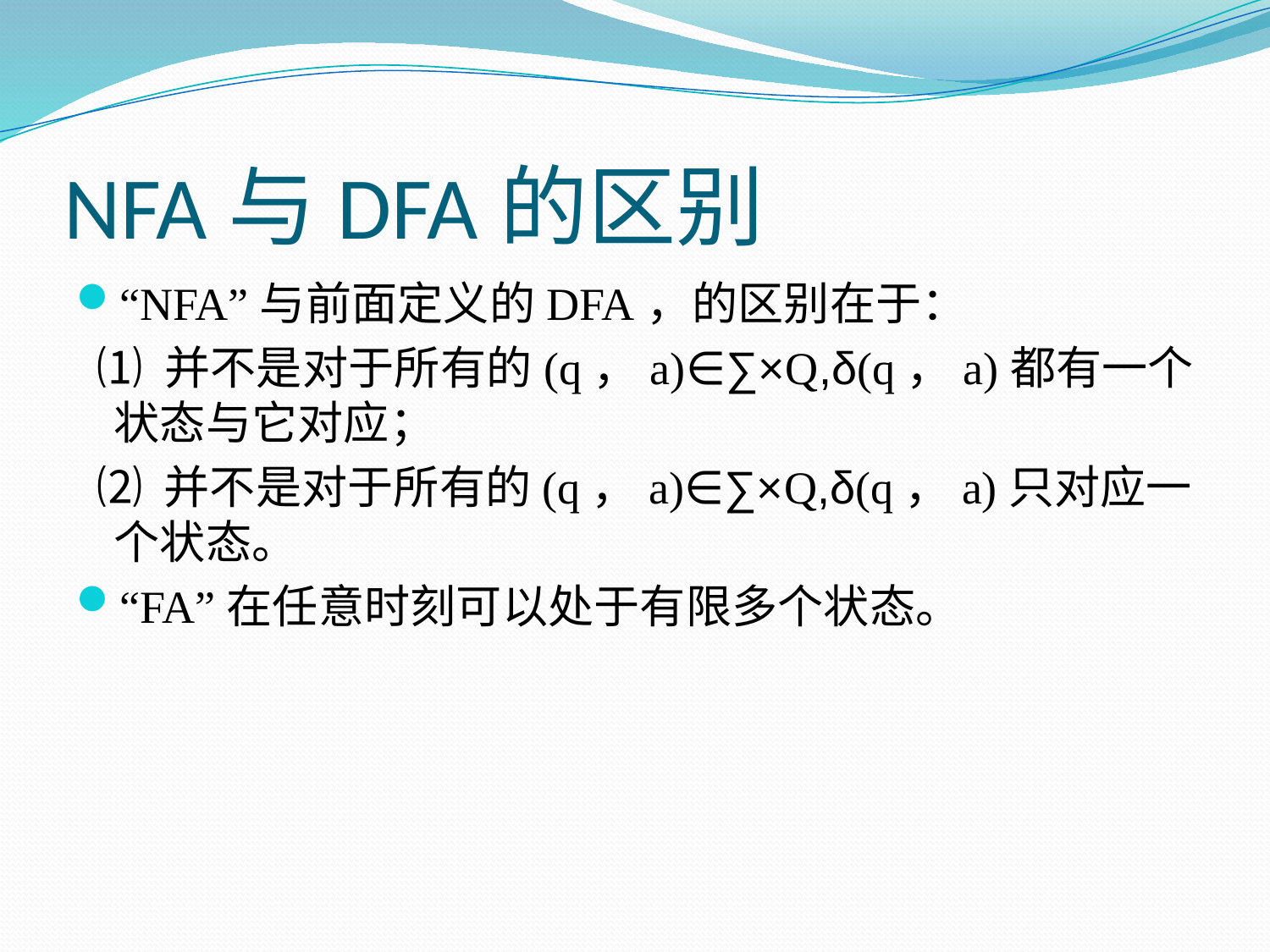

# NFA与DFA的区别
“NFA”与前面定义的DFA，的区别在于：
  ⑴ 并不是对于所有的(q，a)∈∑×Q,δ(q，a)都有一个状态与它对应；
  ⑵ 并不是对于所有的(q，a)∈∑×Q,δ(q，a)只对应一个状态。
“FA”在任意时刻可以处于有限多个状态。